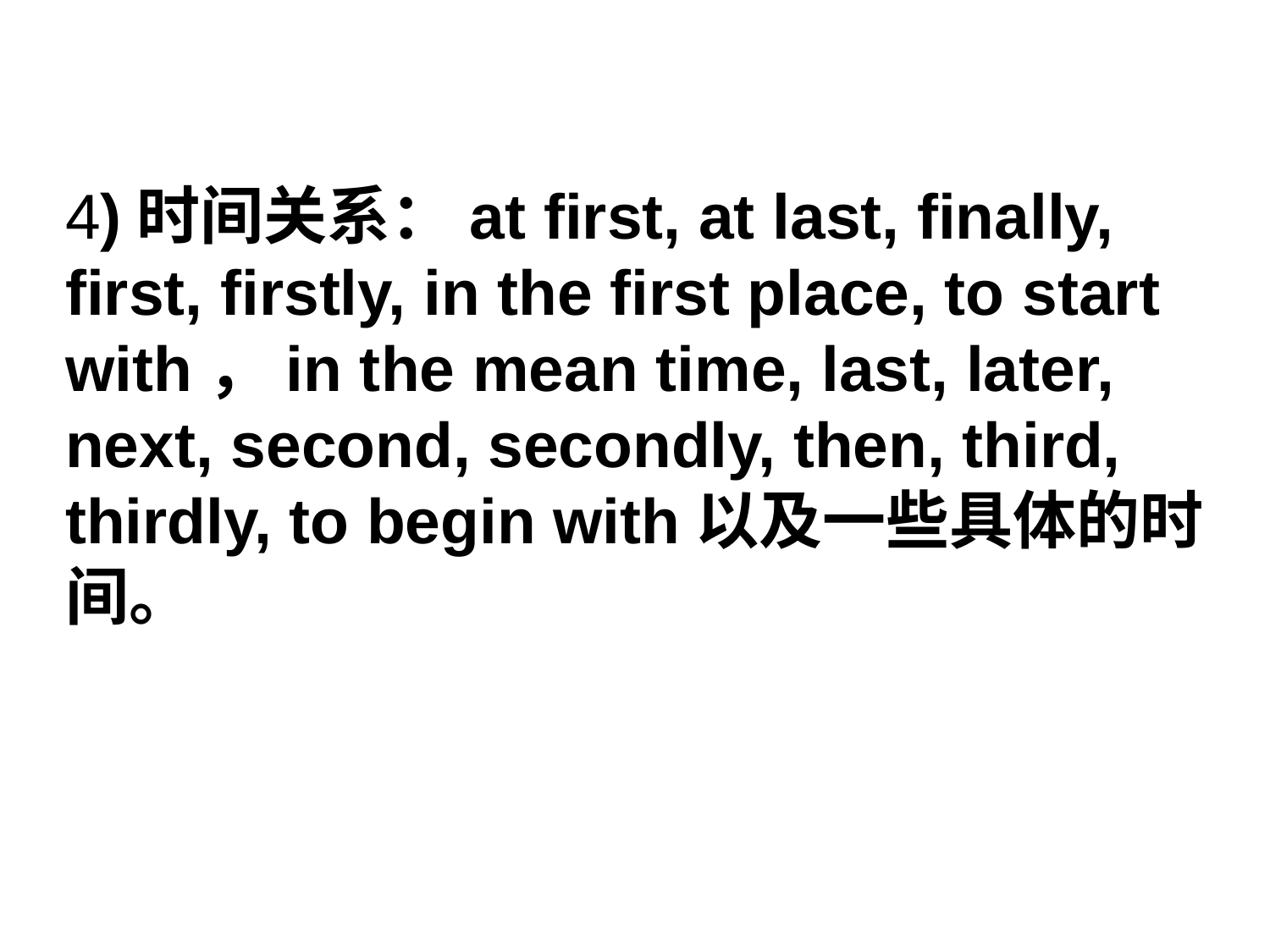

4)时间关系：at first, at last, finally, first, firstly, in the first place, to start with，in the mean time, last, later, next, second, secondly, then, third, thirdly, to begin with以及一些具体的时间。